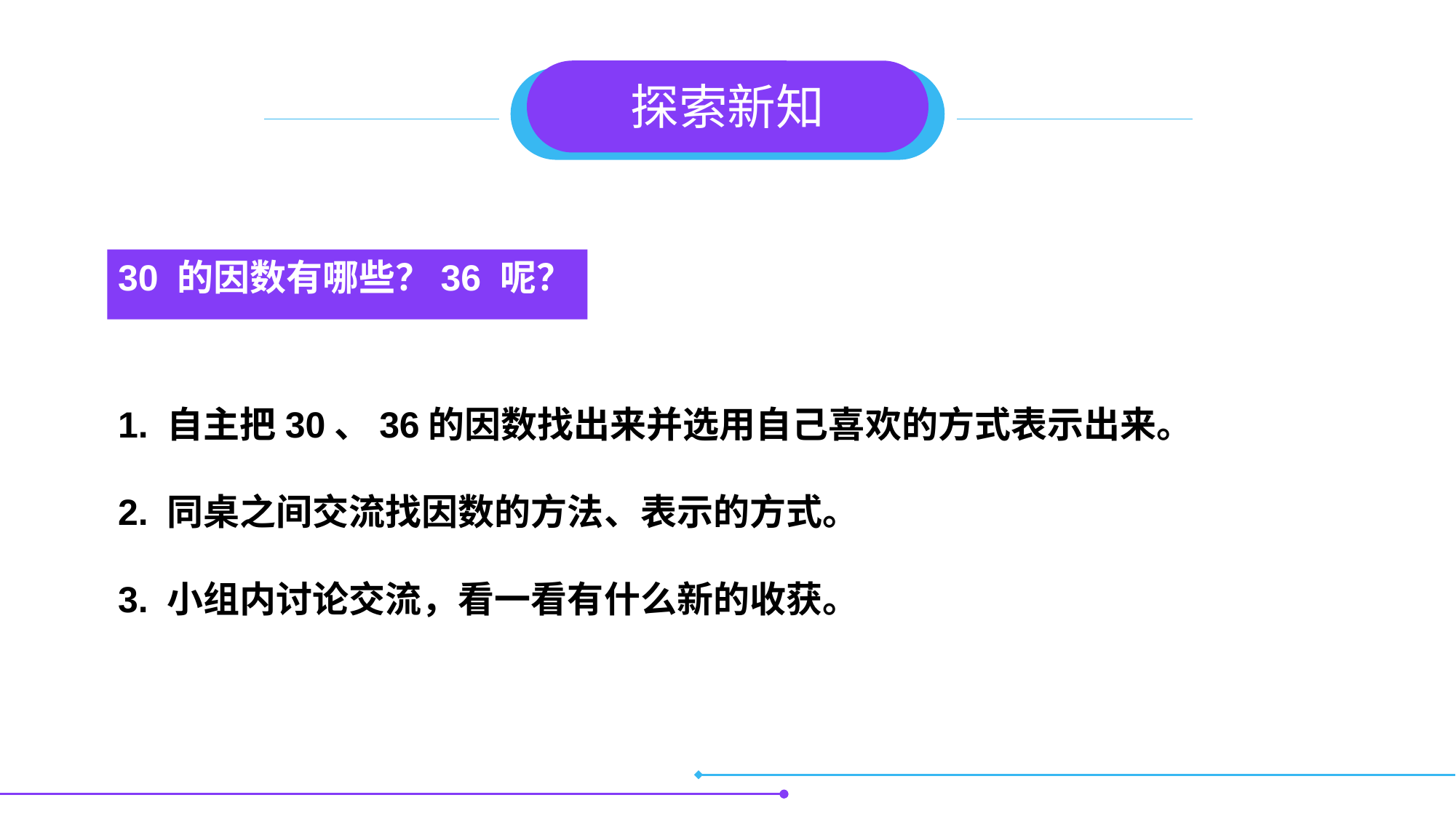

探索新知
30 的因数有哪些？36 呢？
1. 自主把30、36的因数找出来并选用自己喜欢的方式表示出来。
2. 同桌之间交流找因数的方法、表示的方式。
3. 小组内讨论交流，看一看有什么新的收获。